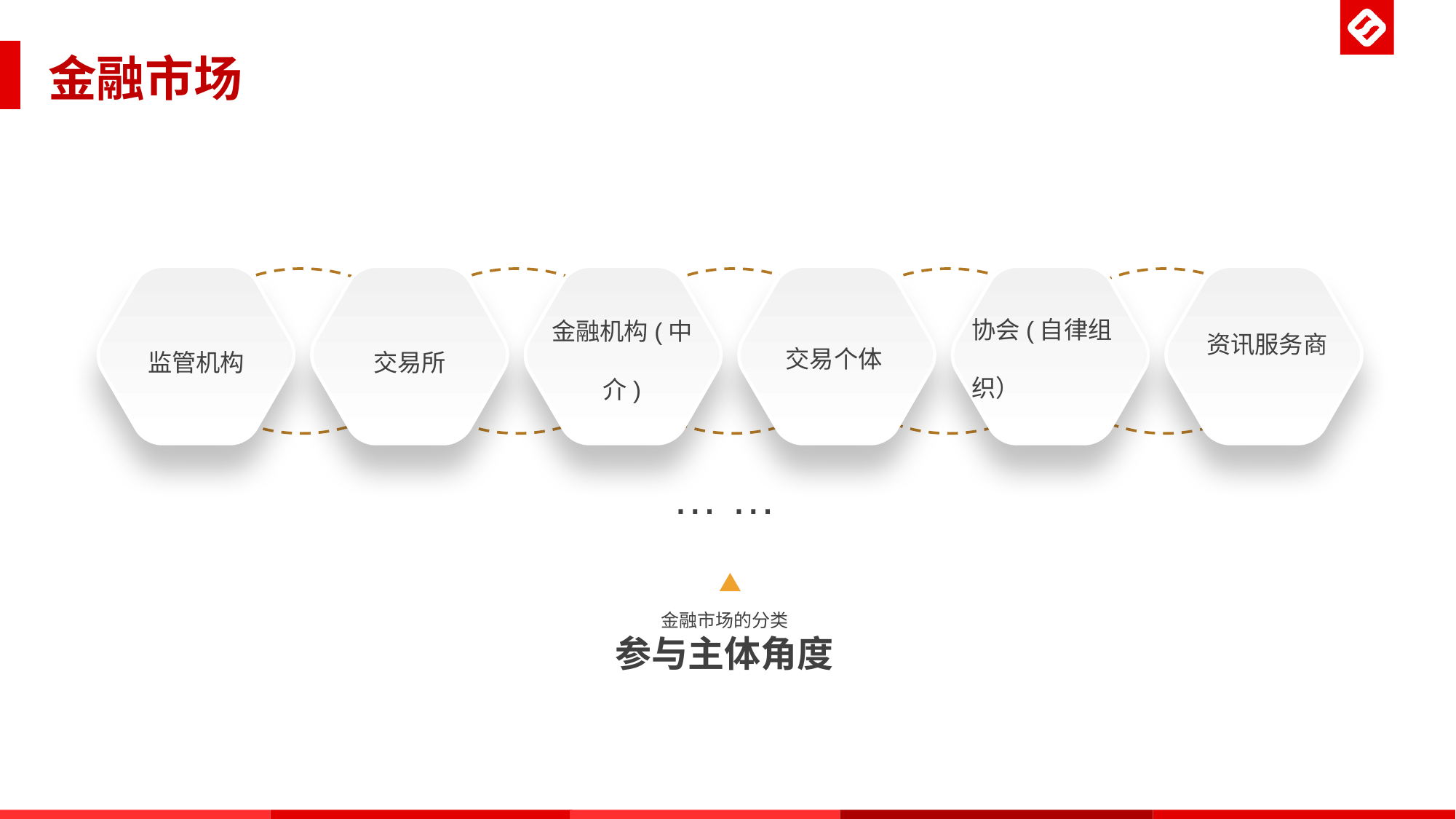

金融市场

交易个体

协会(自律组织）

资讯服务商

监管机构

交易所

金融机构(中介)

… …

金融市场的分类
参与主体角度